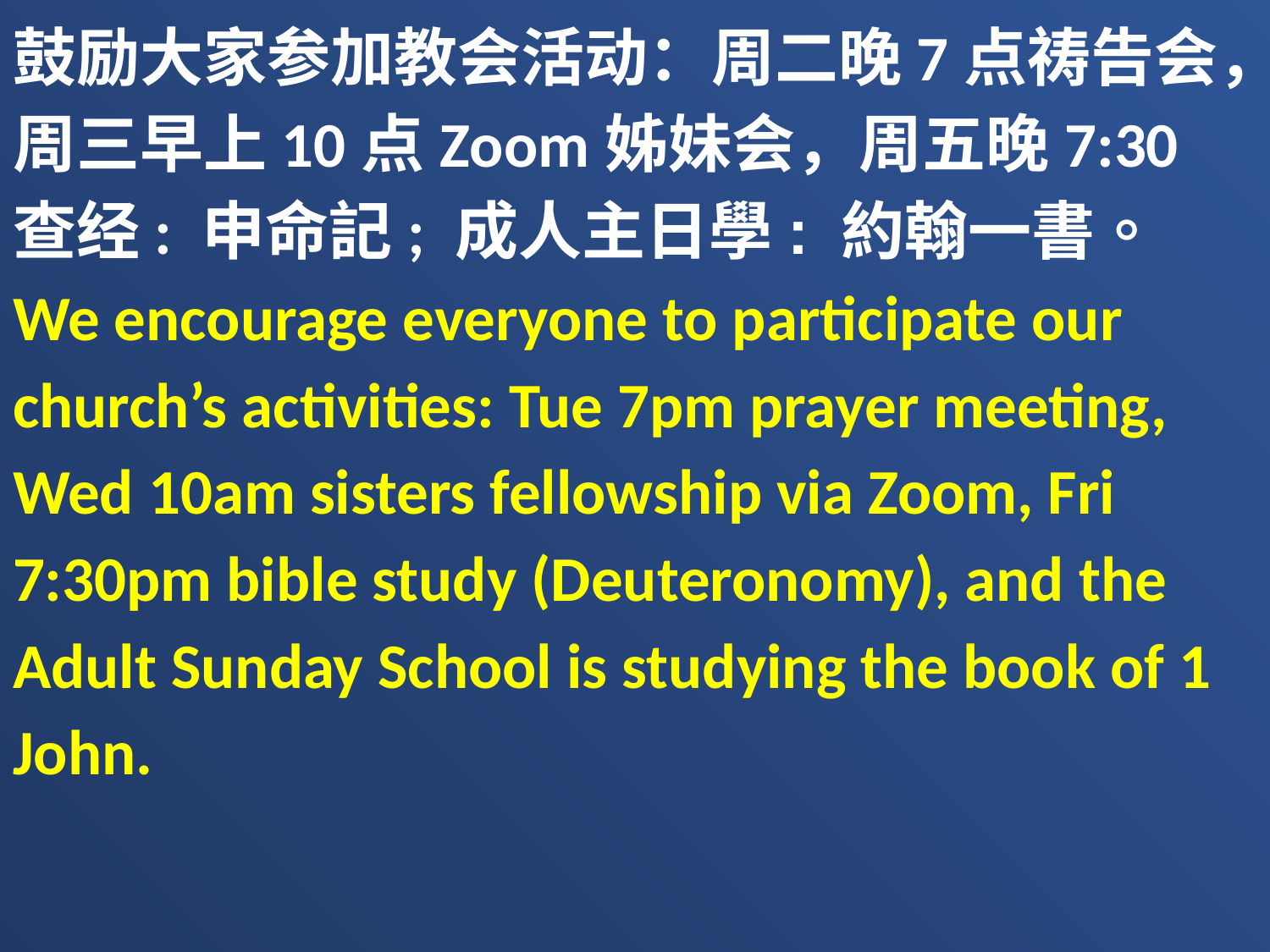

鼓励大家参加教会活动：周二晚7点祷告会，周三早上10点Zoom姊妹会，周五晚7:30查经: 申命記; 成人主日學: 約翰一書。
We encourage everyone to participate our church’s activities: Tue 7pm prayer meeting, Wed 10am sisters fellowship via Zoom, Fri 7:30pm bible study (Deuteronomy), and the Adult Sunday School is studying the book of 1 John.